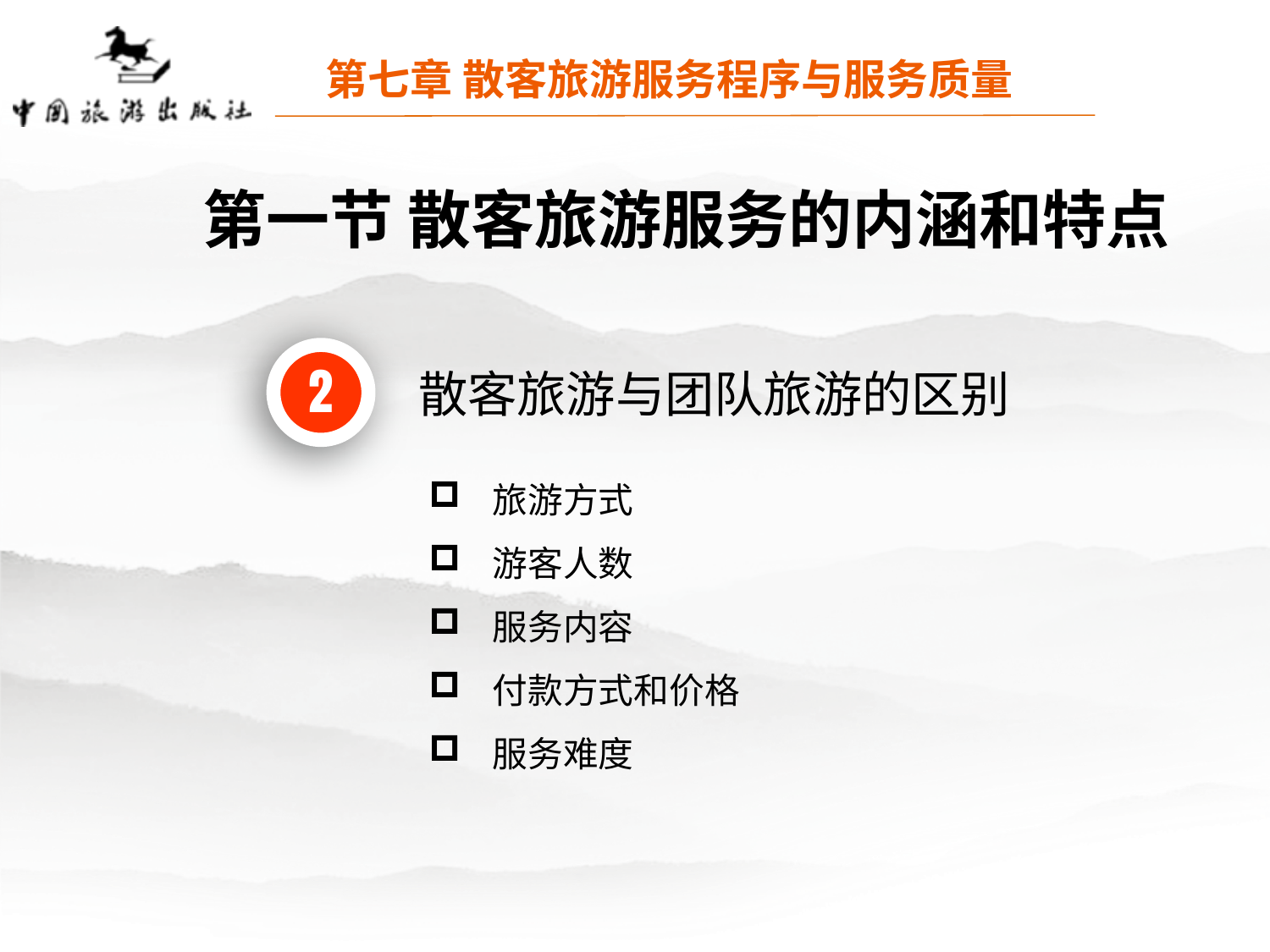

第七章 散客旅游服务程序与服务质量
第一节 散客旅游服务的内涵和特点
2
散客旅游与团队旅游的区别

旅游方式
游客人数
服务内容
付款方式和价格
服务难度